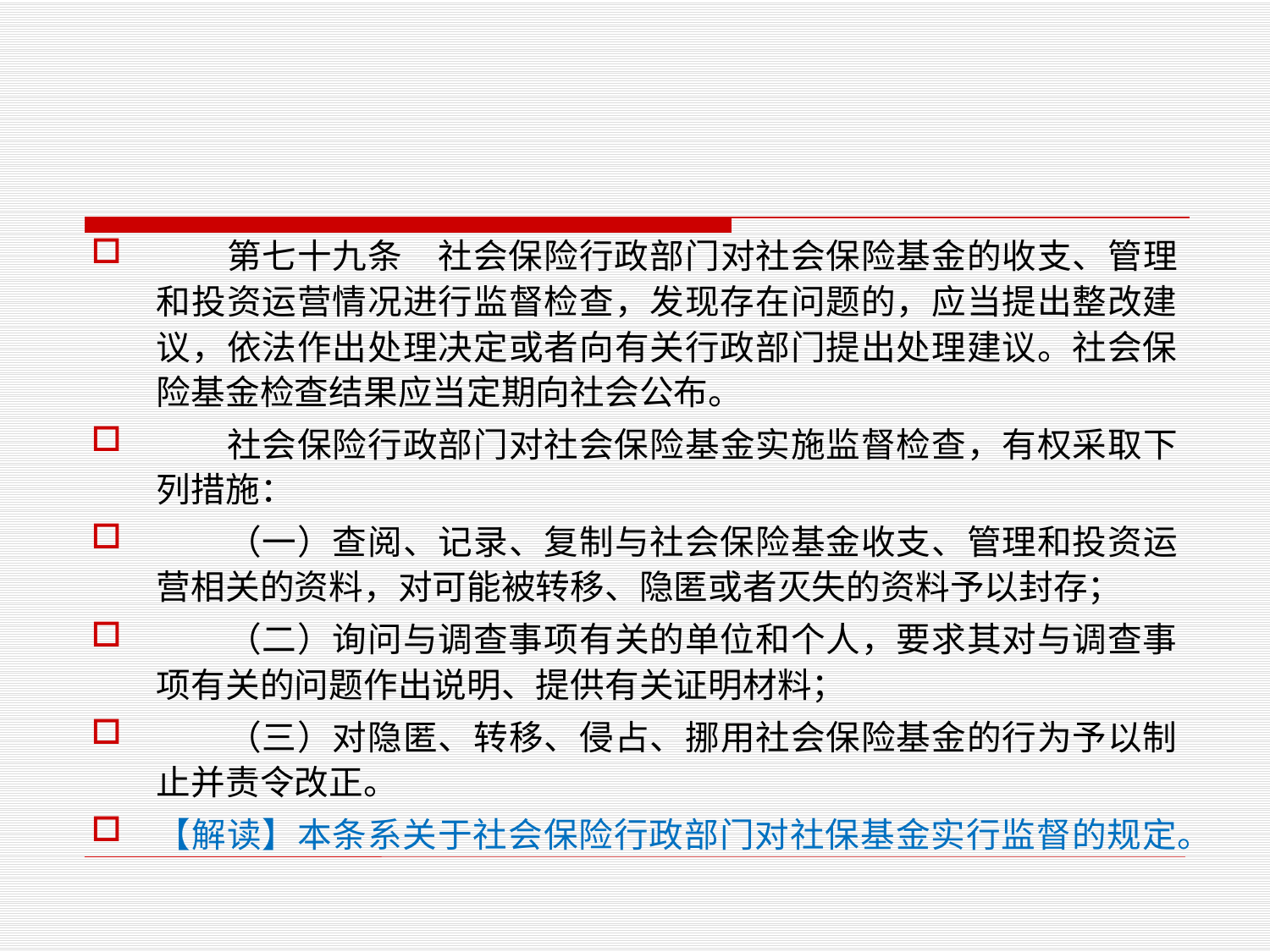

第七十九条　社会保险行政部门对社会保险基金的收支、管理和投资运营情况进行监督检查，发现存在问题的，应当提出整改建议，依法作出处理决定或者向有关行政部门提出处理建议。社会保险基金检查结果应当定期向社会公布。
　　社会保险行政部门对社会保险基金实施监督检查，有权采取下列措施：
　　（一）查阅、记录、复制与社会保险基金收支、管理和投资运营相关的资料，对可能被转移、隐匿或者灭失的资料予以封存；
　　（二）询问与调查事项有关的单位和个人，要求其对与调查事项有关的问题作出说明、提供有关证明材料；
　　（三）对隐匿、转移、侵占、挪用社会保险基金的行为予以制止并责令改正。
【解读】本条系关于社会保险行政部门对社保基金实行监督的规定。